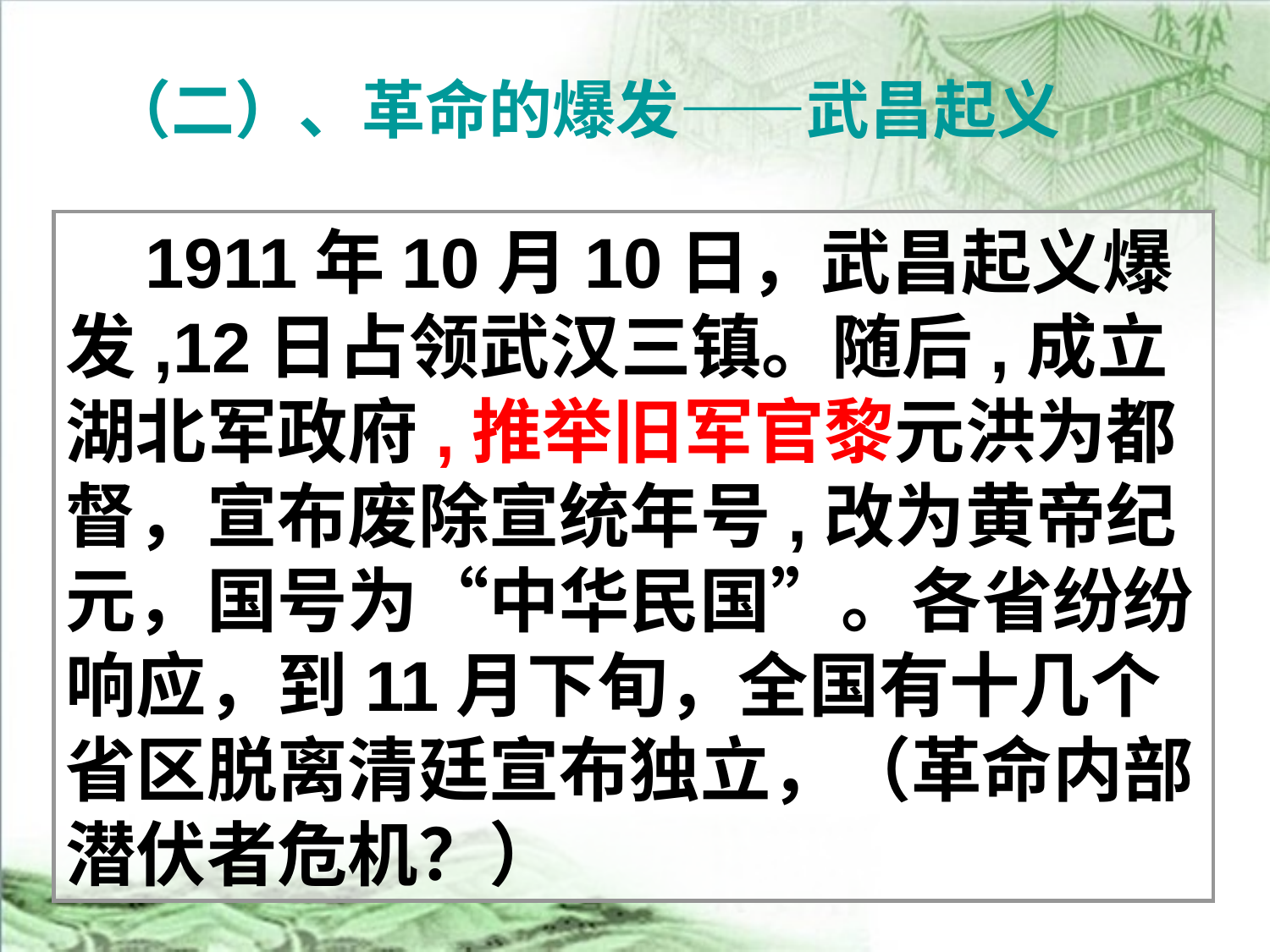

（二）、革命的爆发——武昌起义
    1911年10月10日，武昌起义爆发,12日占领武汉三镇。随后,成立湖北军政府,推举旧军官黎元洪为都督，宣布废除宣统年号,改为黄帝纪元，国号为“中华民国”。各省纷纷响应，到11月下旬，全国有十几个省区脱离清廷宣布独立，（革命内部潜伏者危机？）